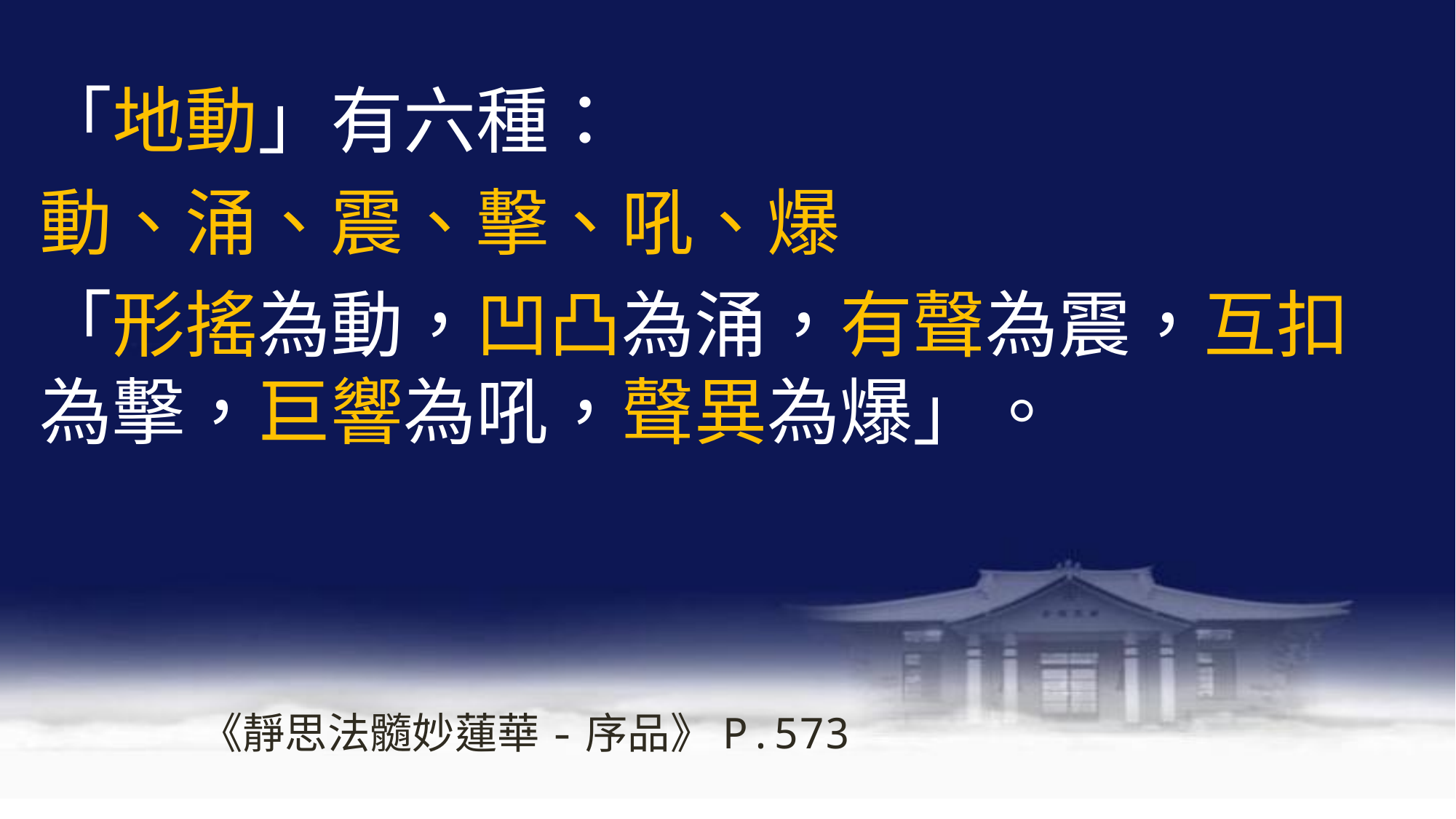

「地動」有六種：
動、涌、震、擊、吼、爆
「形搖為動，凹凸為涌，有聲為震，互扣為擊，巨響為吼，聲異為爆」。
《靜思法髓妙蓮華-序品》P.573